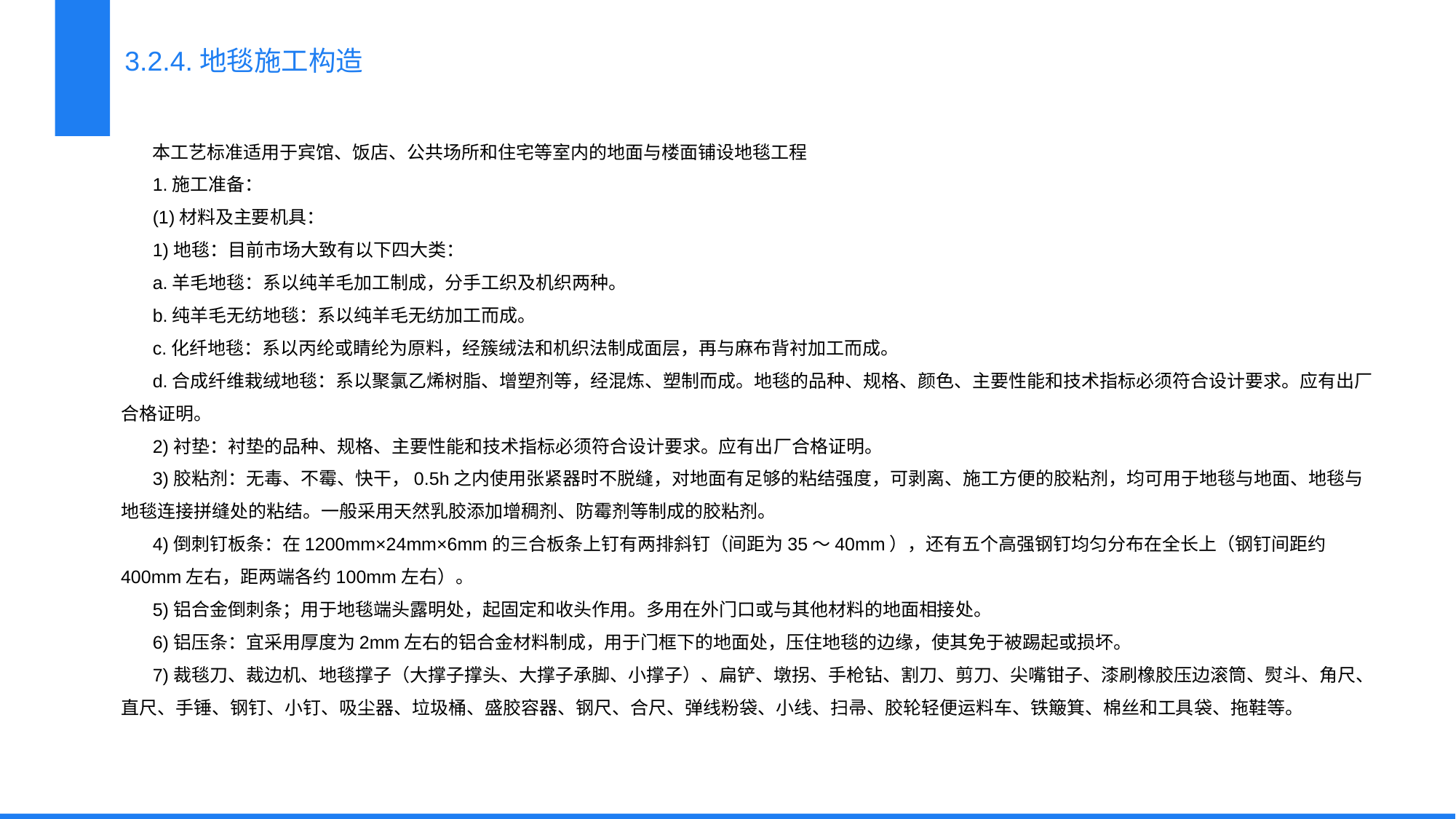

3.2.4.地毯施工构造

本工艺标准适用于宾馆、饭店、公共场所和住宅等室内的地面与楼面铺设地毯工程
1.施工准备：
(1)材料及主要机具：
1)地毯：目前市场大致有以下四大类：
a.羊毛地毯：系以纯羊毛加工制成，分手工织及机织两种。
b.纯羊毛无纺地毯：系以纯羊毛无纺加工而成。
c.化纤地毯：系以丙纶或睛纶为原料，经簇绒法和机织法制成面层，再与麻布背衬加工而成。
d.合成纤维栽绒地毯：系以聚氯乙烯树脂、增塑剂等，经混炼、塑制而成。地毯的品种、规格、颜色、主要性能和技术指标必须符合设计要求。应有出厂合格证明。
2)衬垫：衬垫的品种、规格、主要性能和技术指标必须符合设计要求。应有出厂合格证明。
3)胶粘剂：无毒、不霉、快干，0.5h之内使用张紧器时不脱缝，对地面有足够的粘结强度，可剥离、施工方便的胶粘剂，均可用于地毯与地面、地毯与地毯连接拼缝处的粘结。一般采用天然乳胶添加增稠剂、防霉剂等制成的胶粘剂。
4)倒刺钉板条：在1200mm×24mm×6mm的三合板条上钉有两排斜钉（间距为35～40mm），还有五个高强钢钉均匀分布在全长上（钢钉间距约400mm左右，距两端各约100mm左右）。
5)铝合金倒刺条；用于地毯端头露明处，起固定和收头作用。多用在外门口或与其他材料的地面相接处。
6)铝压条：宜采用厚度为2mm左右的铝合金材料制成，用于门框下的地面处，压住地毯的边缘，使其免于被踢起或损坏。
7)裁毯刀、裁边机、地毯撑子（大撑子撑头、大撑子承脚、小撑子）、扁铲、墩拐、手枪钻、割刀、剪刀、尖嘴钳子、漆刷橡胶压边滚筒、熨斗、角尺、直尺、手锤、钢钉、小钉、吸尘器、垃圾桶、盛胶容器、钢尺、合尺、弹线粉袋、小线、扫帚、胶轮轻便运料车、铁簸箕、棉丝和工具袋、拖鞋等。